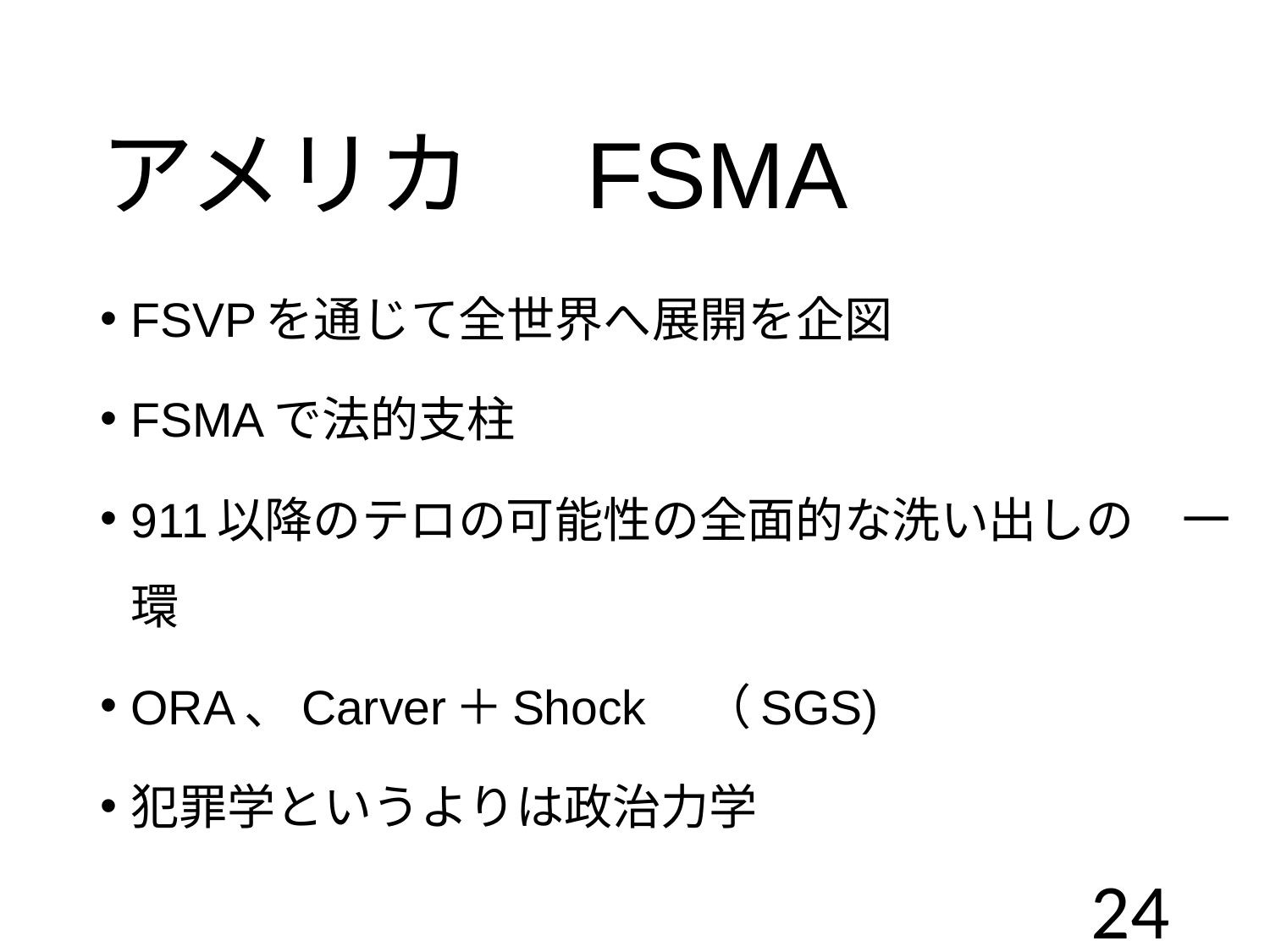

# アメリカ　FSMA
FSVPを通じて全世界へ展開を企図
FSMAで法的支柱
911以降のテロの可能性の全面的な洗い出しの　一環
ORA、Carver＋Shock　（SGS)
犯罪学というよりは政治力学

24